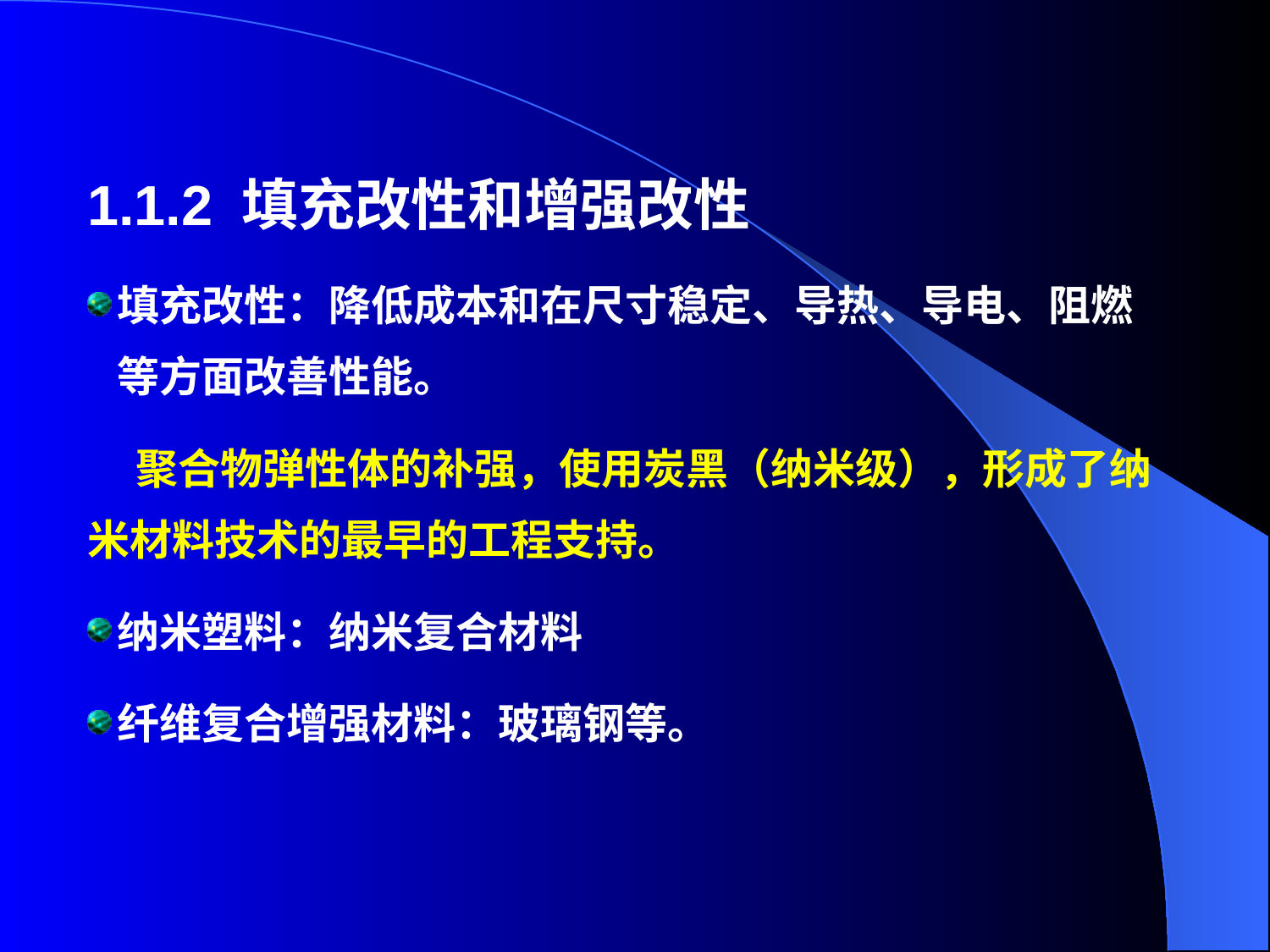

1.1.2 填充改性和增强改性
填充改性：降低成本和在尺寸稳定、导热、导电、阻燃等方面改善性能。
    聚合物弹性体的补强，使用炭黑（纳米级），形成了纳米材料技术的最早的工程支持。
纳米塑料：纳米复合材料
纤维复合增强材料：玻璃钢等。